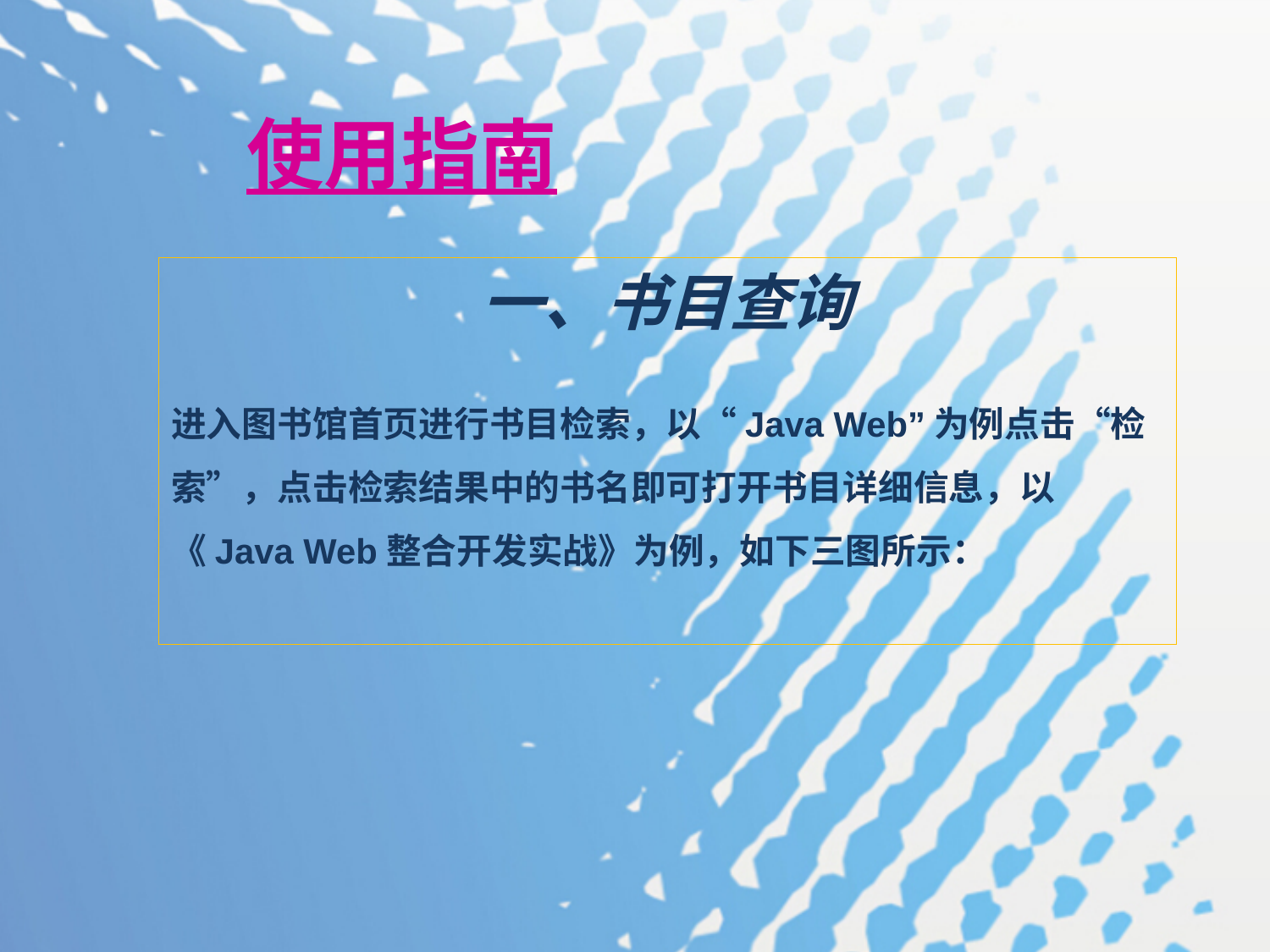

# 使用指南
一、书目查询

进入图书馆首页进行书目检索，以“Java Web”为例点击“检索”，点击检索结果中的书名即可打开书目详细信息，以《Java Web整合开发实战》为例，如下三图所示：